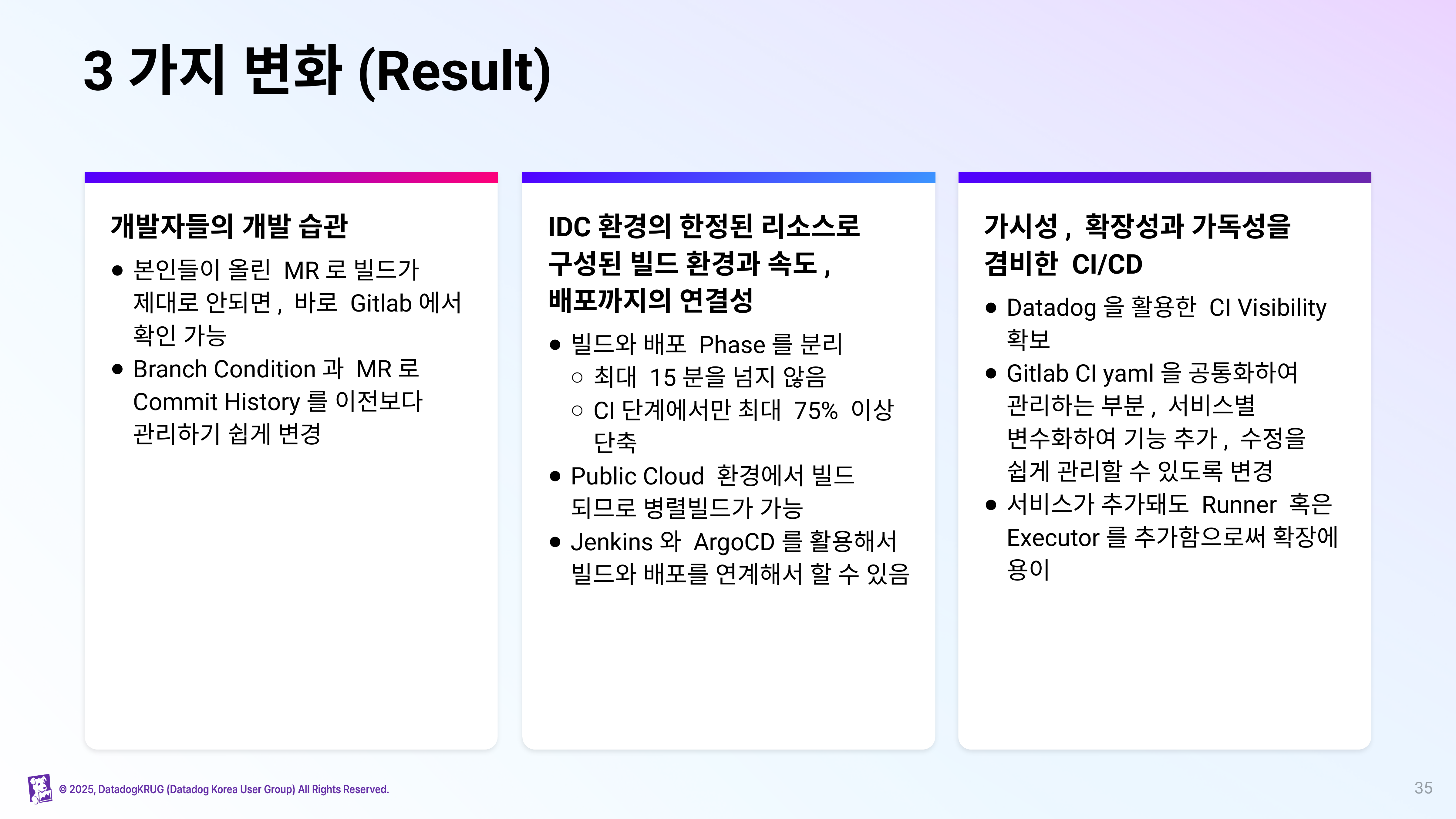

# 3가지 변화(Result)
개발자들의 개발 습관
본인들이 올린 MR로 빌드가 제대로 안되면, 바로 Gitlab에서 확인 가능
Branch Condition과 MR로 Commit History를 이전보다 관리하기 쉽게 변경

IDC환경의 한정된 리소스로 구성된 빌드 환경과 속도, 배포까지의 연결성
빌드와 배포 Phase를 분리
최대 15분을 넘지 않음
CI단계에서만 최대 75% 이상 단축
Public Cloud 환경에서 빌드 되므로 병렬빌드가 가능
Jenkins와 ArgoCD를 활용해서 빌드와 배포를 연계해서 할 수 있음

가시성, 확장성과 가독성을 겸비한 CI/CD
Datadog을 활용한 CI Visibility 확보
Gitlab CI yaml을 공통화하여 관리하는 부분, 서비스별 변수화하여 기능 추가, 수정을 쉽게 관리할 수 있도록 변경
서비스가 추가돼도 Runner 혹은 Executor를 추가함으로써 확장에 용이

35